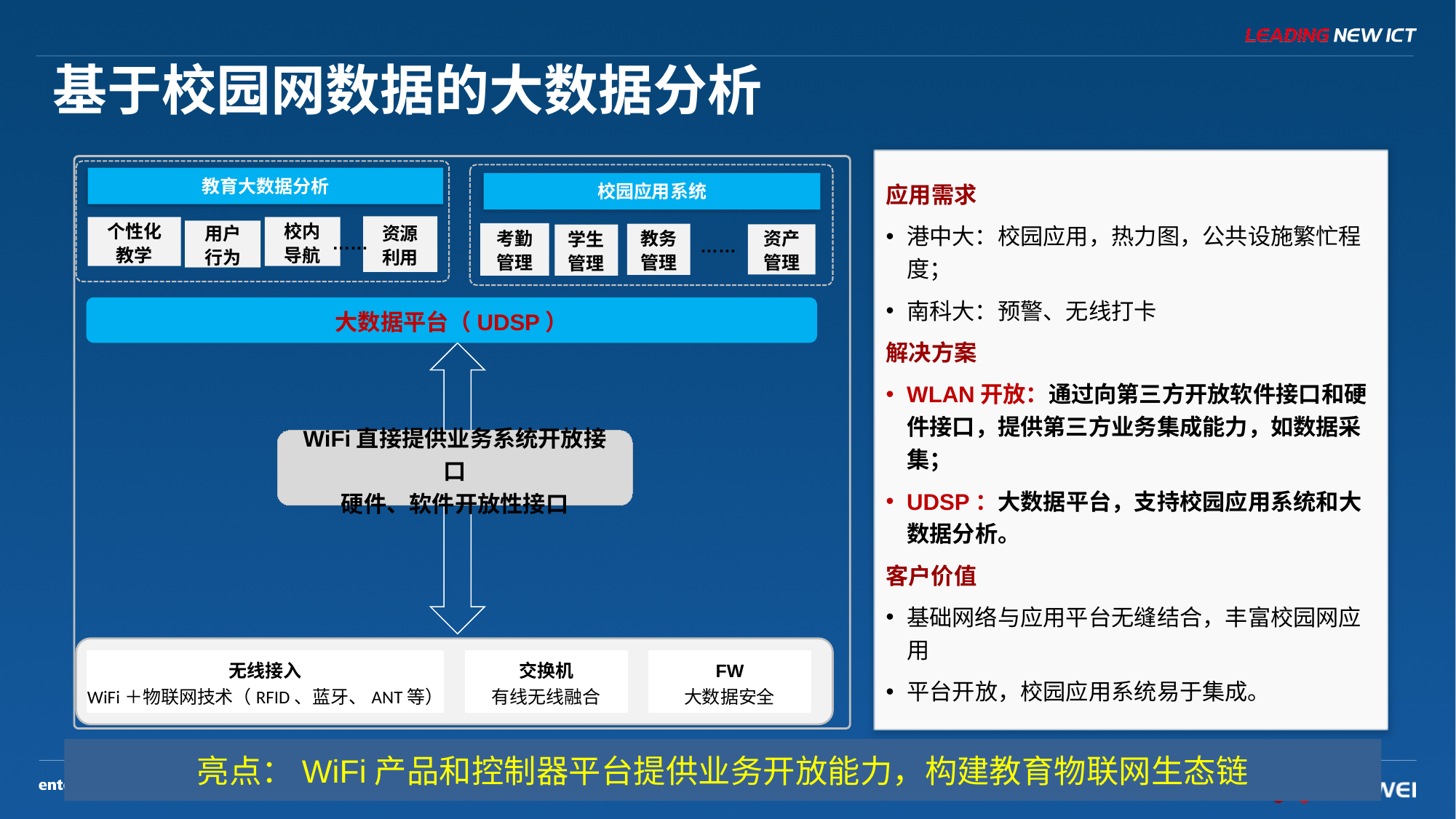

基于校园网数据的大数据分析
应用需求
港中大：校园应用，热力图，公共设施繁忙程度；
南科大：预警、无线打卡
解决方案
WLAN开放：通过向第三方开放软件接口和硬件接口，提供第三方业务集成能力，如数据采集；
UDSP：大数据平台，支持校园应用系统和大数据分析。
客户价值
基础网络与应用平台无缝结合，丰富校园网应用
平台开放，校园应用系统易于集成。

教育大数据分析
校园应用系统
资源利用
个性化教学
校内导航
用户行为
考勤管理
教务管理
资产管理
……
学生管理
……
大数据平台（UDSP）

WiFi直接提供业务系统开放接口
硬件、软件开放性接口

无线接入
WiFi＋物联网技术（RFID、蓝牙、ANT等）
交换机
有线无线融合
FW
大数据安全
亮点：WiFi产品和控制器平台提供业务开放能力，构建教育物联网生态链